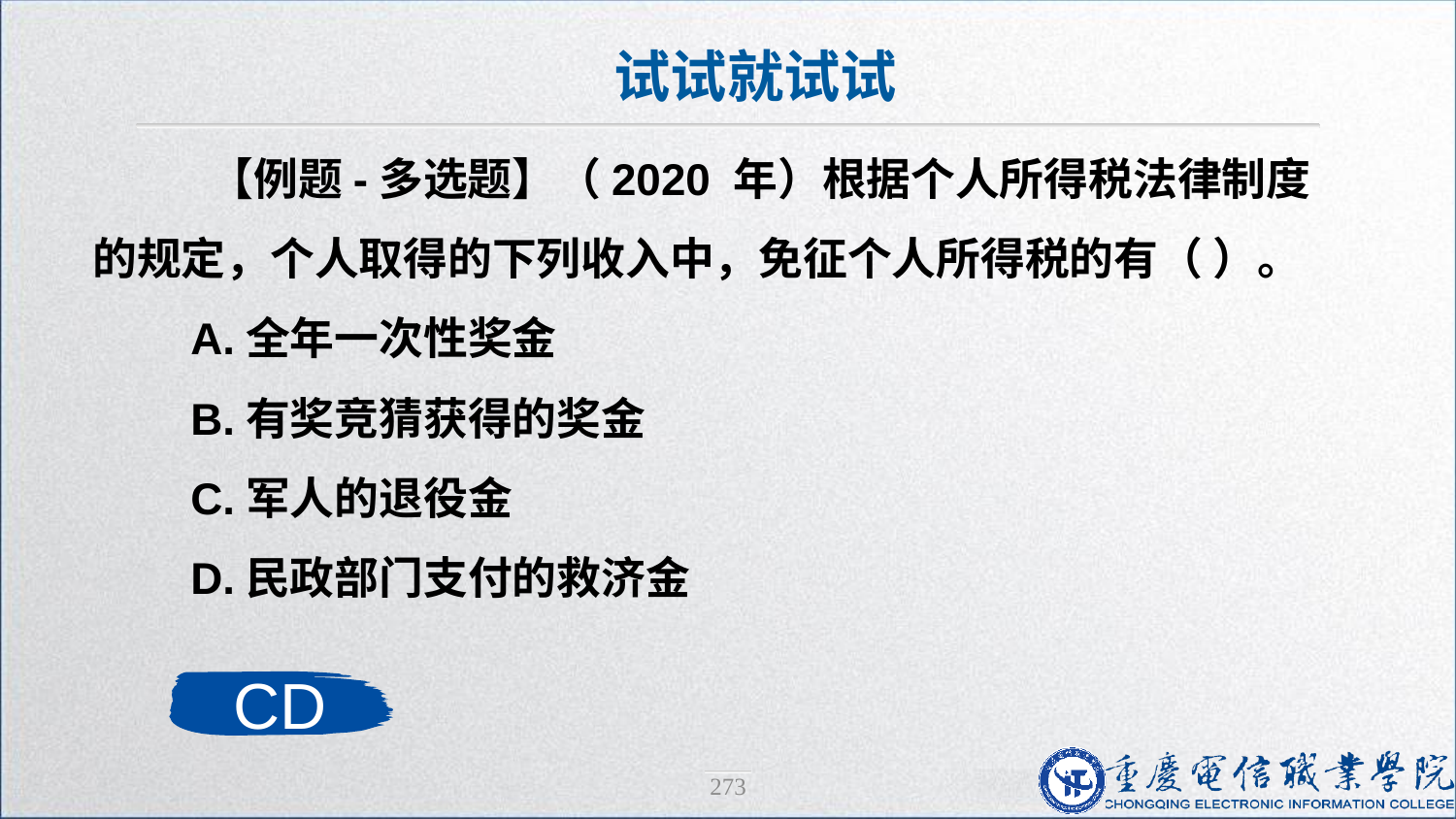

试试就试试
  【例题-多选题】（2020 年）根据个人所得税法律制度的规定，个人取得的下列收入中，免征个人所得税的有（ ）。
 A.全年一次性奖金
 B.有奖竞猜获得的奖金
 C.军人的退役金
 D.民政部门支付的救济金
CD

273